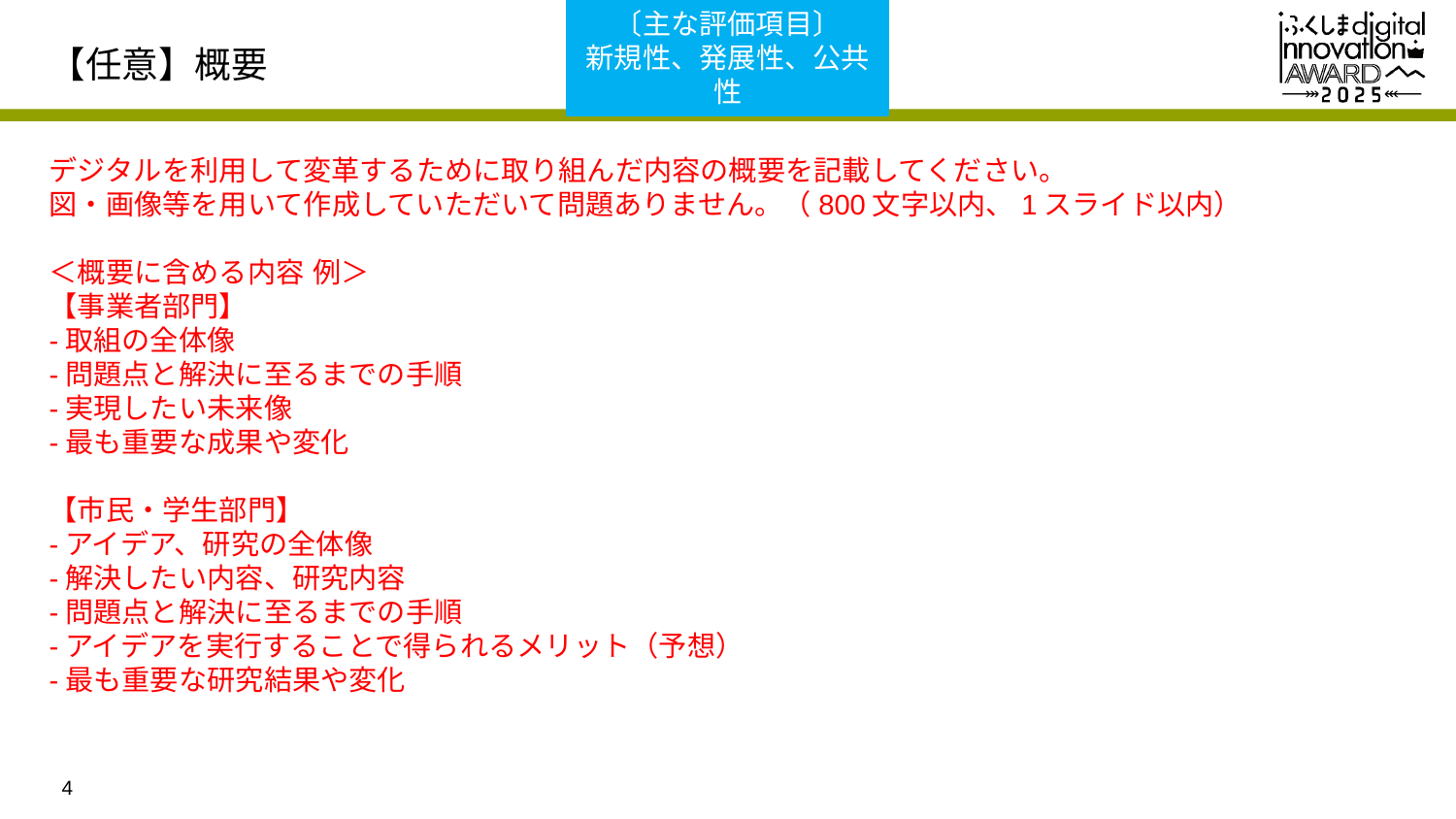

〔主な評価項目〕
新規性、発展性、公共性
# 【任意】概要
デジタルを利用して変革するために取り組んだ内容の概要を記載してください。
図・画像等を用いて作成していただいて問題ありません。（800文字以内、1スライド以内）

＜概要に含める内容 例＞
【事業者部門】
-取組の全体像
-問題点と解決に至るまでの手順
-実現したい未来像
-最も重要な成果や変化

【市民・学生部門】
-アイデア、研究の全体像
-解決したい内容、研究内容
-問題点と解決に至るまでの手順
-アイデアを実行することで得られるメリット（予想）
-最も重要な研究結果や変化
4